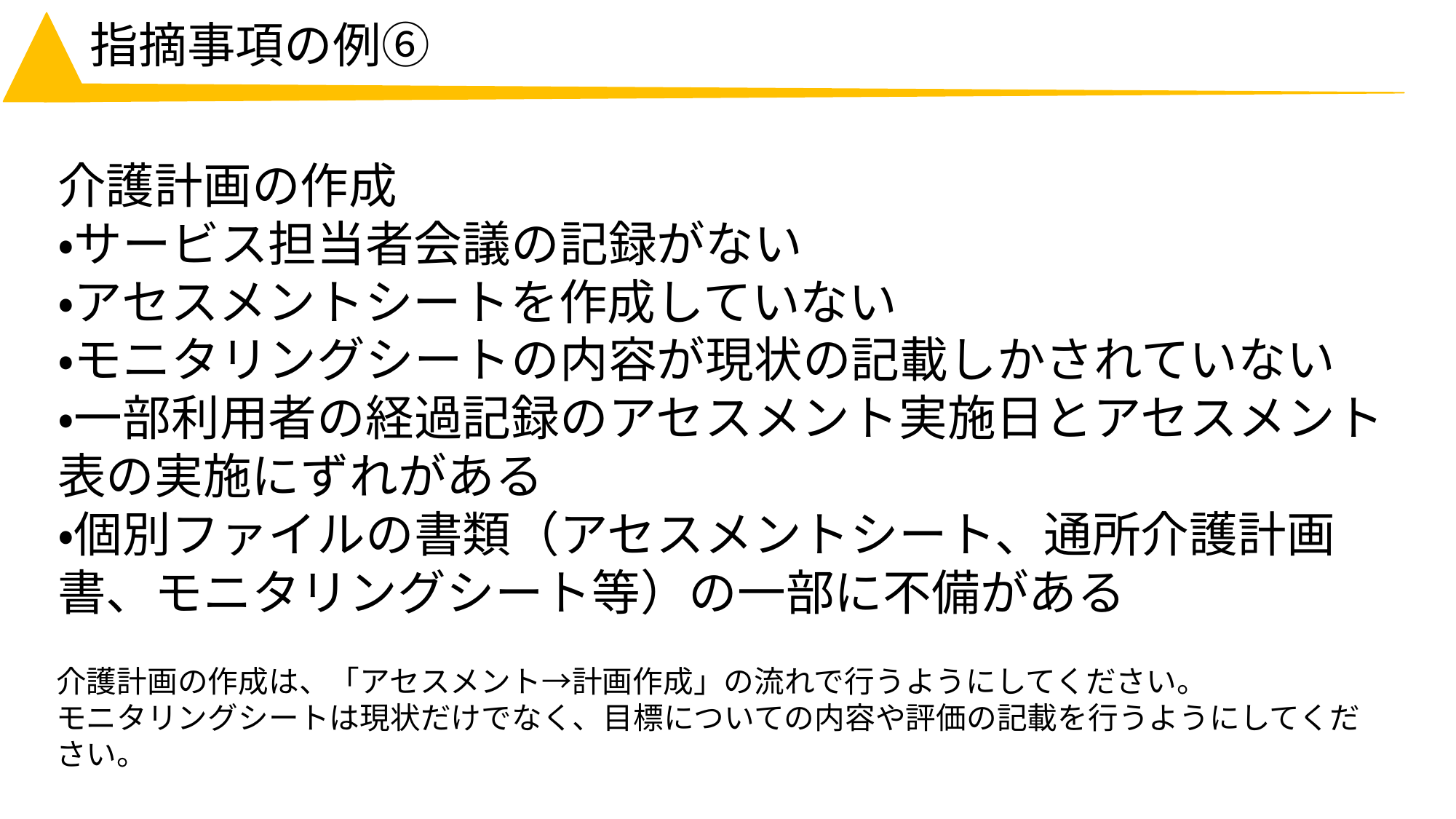

# 指摘事項の例⑥
介護計画の作成
・サービス担当者会議の記録がない
・アセスメントシートを作成していない
・モニタリングシートの内容が現状の記載しかされていない
・一部利用者の経過記録のアセスメント実施日とアセスメント表の実施にずれがある
・個別ファイルの書類（アセスメントシート、通所介護計画書、モニタリングシート等）の一部に不備がある

介護計画の作成は、「アセスメント→計画作成」の流れで行うようにしてください。
モニタリングシートは現状だけでなく、目標についての内容や評価の記載を行うようにしてください。